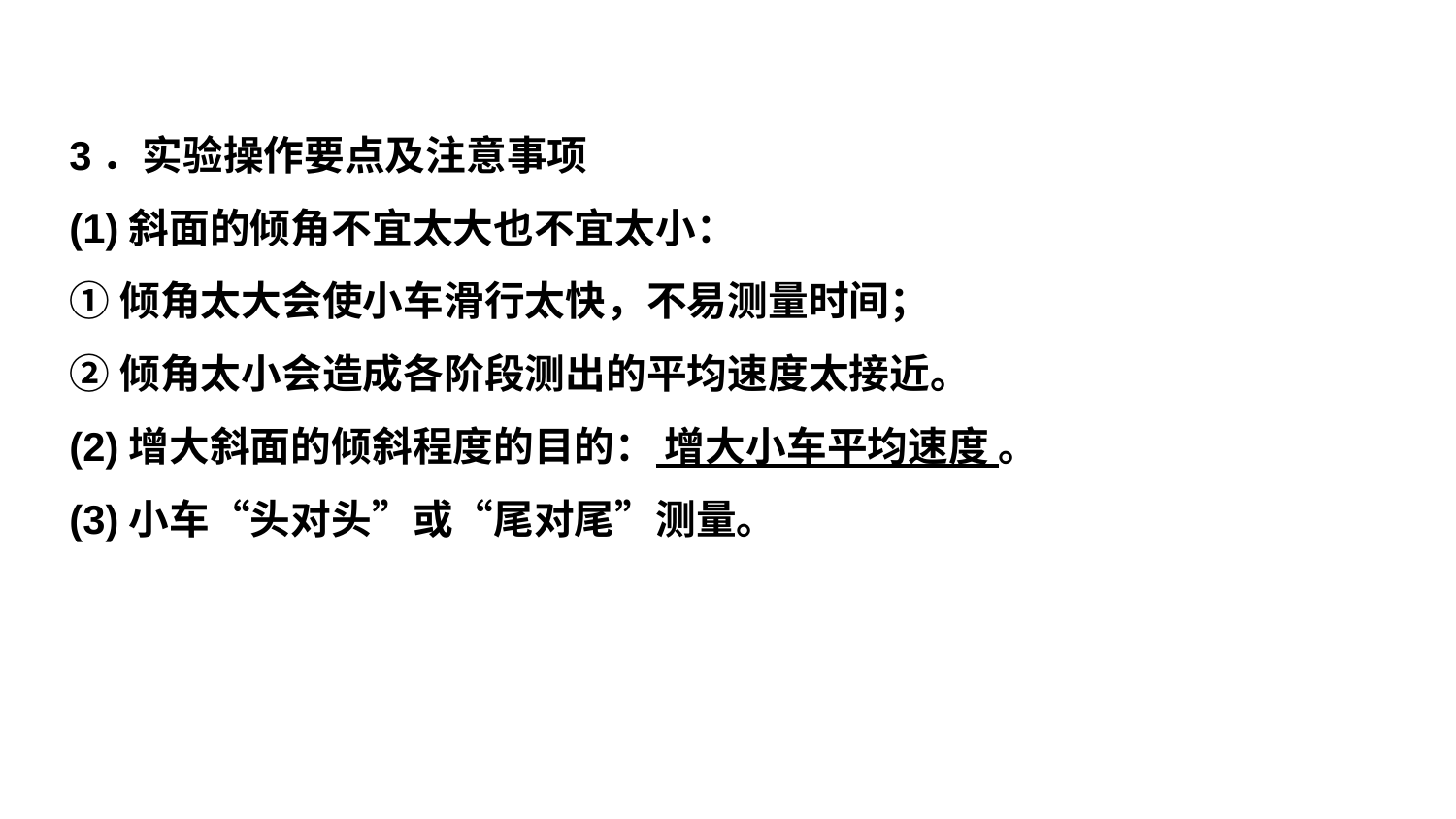

3．实验操作要点及注意事项
(1)斜面的倾角不宜太大也不宜太小：
①倾角太大会使小车滑行太快，不易测量时间；
②倾角太小会造成各阶段测出的平均速度太接近。
(2)增大斜面的倾斜程度的目的： 增大小车平均速度 。
(3)小车“头对头”或“尾对尾”测量。